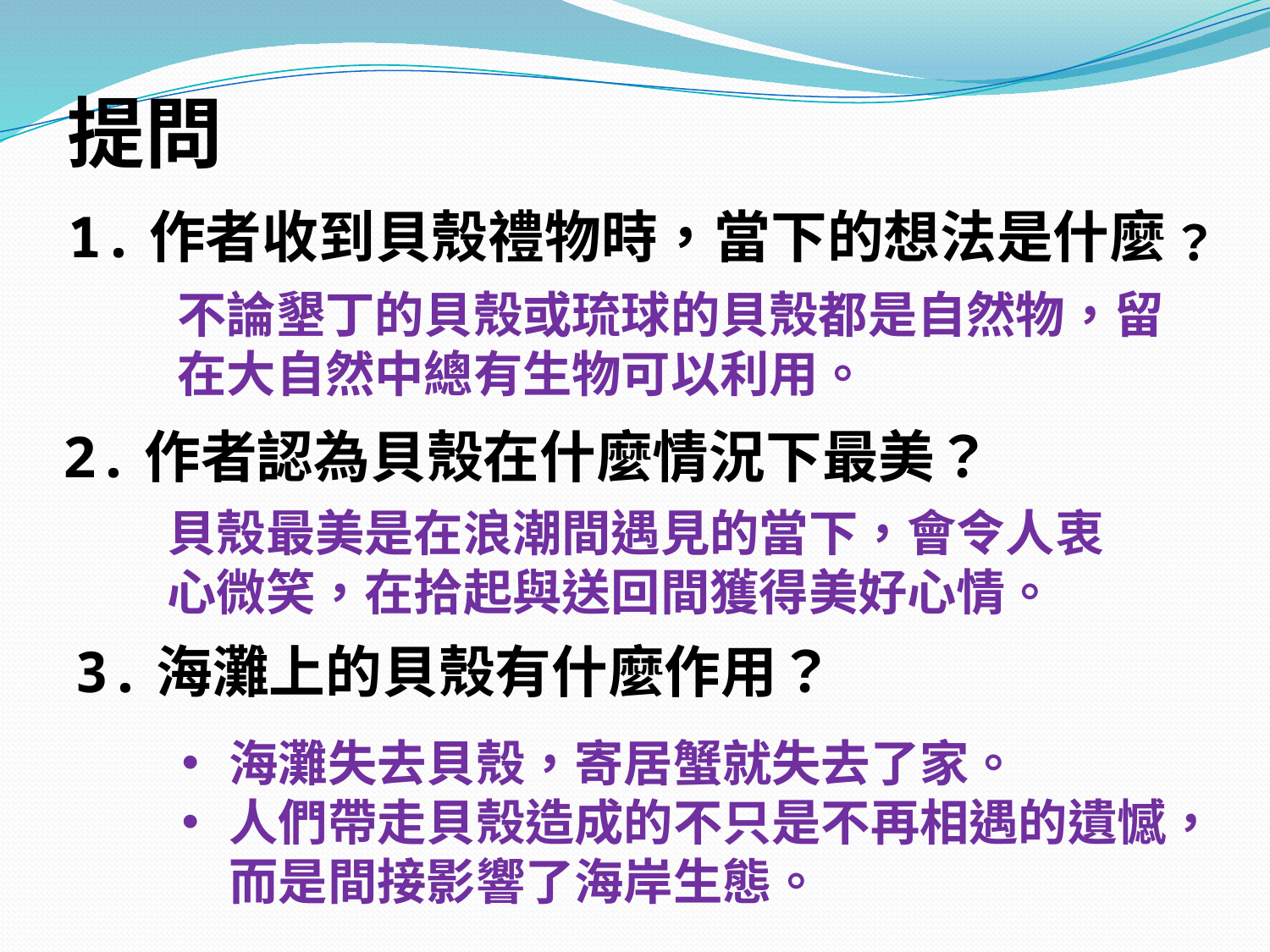

提問
1.作者收到貝殼禮物時，當下的想法是什麼﹖
不論墾丁的貝殼或琉球的貝殼都是自然物，留在大自然中總有生物可以利用。
2.作者認為貝殼在什麼情況下最美？
貝殼最美是在浪潮間遇見的當下，會令人衷心微笑，在拾起與送回間獲得美好心情。
3.海灘上的貝殼有什麼作用？
海灘失去貝殼，寄居蟹就失去了家。
人們帶走貝殼造成的不只是不再相遇的遺憾，而是間接影響了海岸生態。